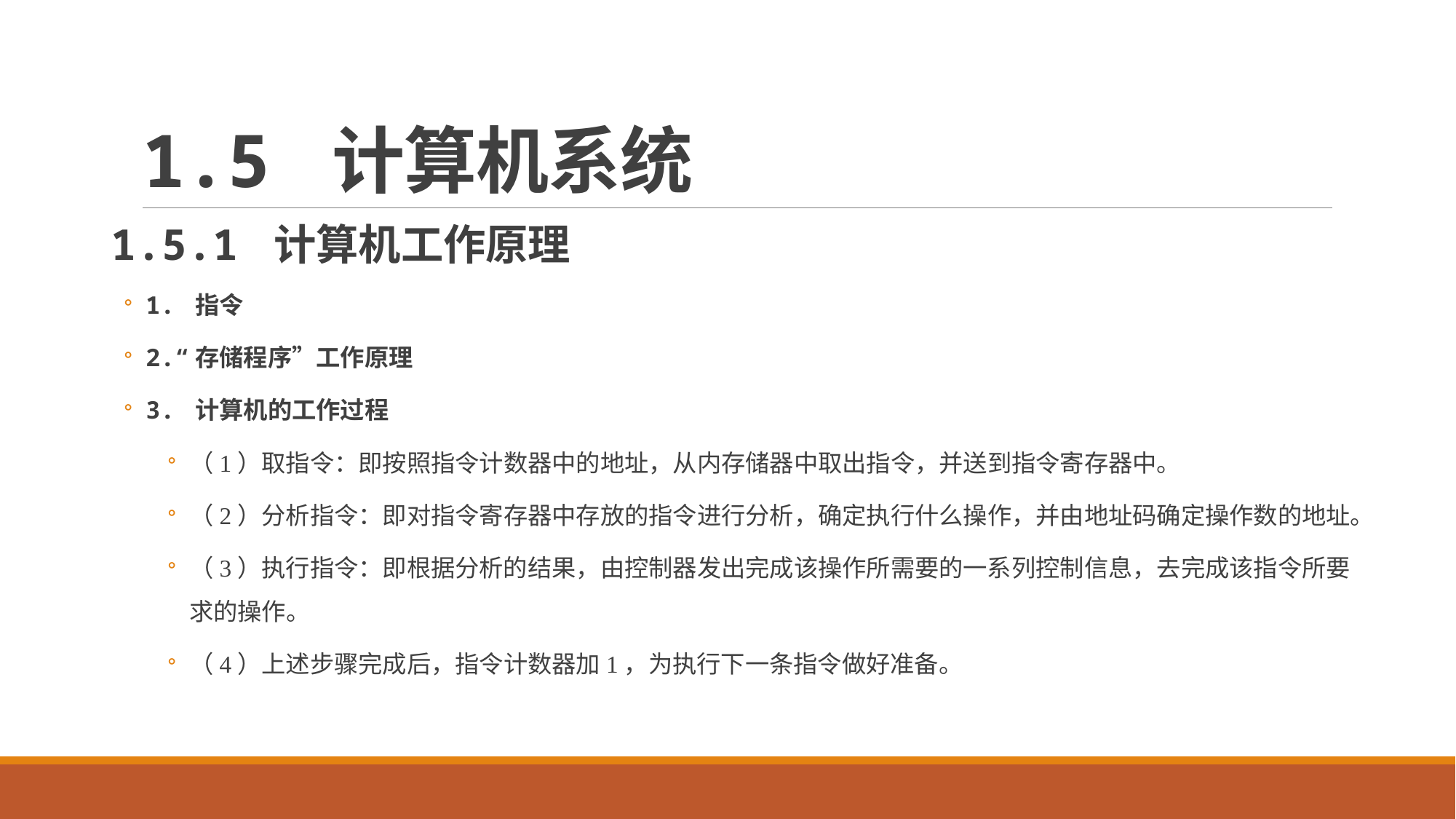

# 1.5 计算机系统
1.5.1 计算机工作原理
1. 指令
2.“存储程序”工作原理
3. 计算机的工作过程
（1）取指令：即按照指令计数器中的地址，从内存储器中取出指令，并送到指令寄存器中。
（2）分析指令：即对指令寄存器中存放的指令进行分析，确定执行什么操作，并由地址码确定操作数的地址。
（3）执行指令：即根据分析的结果，由控制器发出完成该操作所需要的一系列控制信息，去完成该指令所要求的操作。
（4）上述步骤完成后，指令计数器加1，为执行下一条指令做好准备。